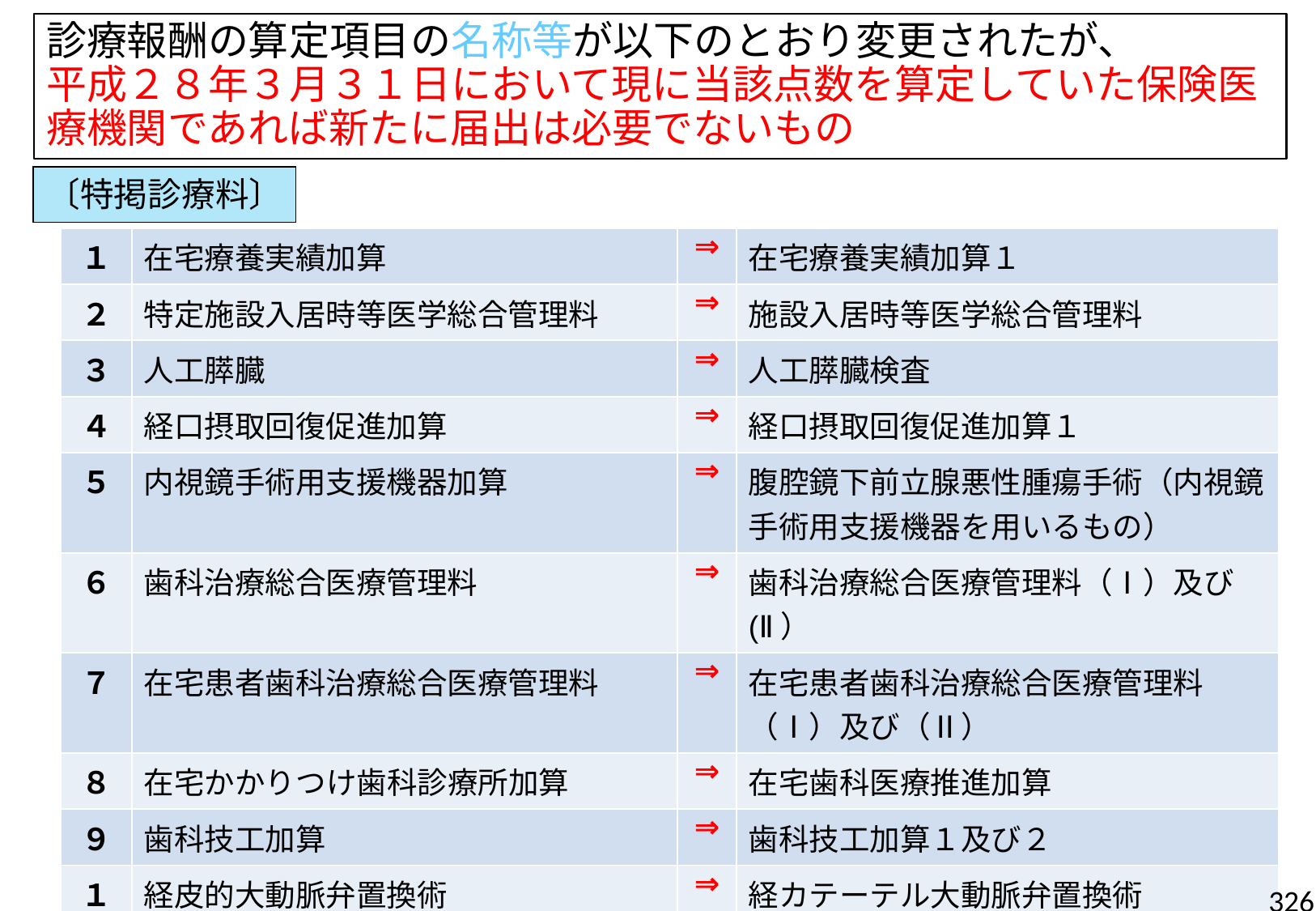

# 診療報酬の算定項目の名称等が以下のとおり変更されたが、 平成２８年３月３１日において現に当該点数を算定していた保険医療機関であれば新たに届出は必要でないもの
〔特掲診療料〕
| １ | 在宅療養実績加算 | ⇒ | 在宅療養実績加算１ |
| --- | --- | --- | --- |
| ２ | 特定施設入居時等医学総合管理料 | ⇒ | 施設入居時等医学総合管理料 |
| ３ | 人工膵臓 | ⇒ | 人工膵臓検査 |
| ４ | 経口摂取回復促進加算 | ⇒ | 経口摂取回復促進加算１ |
| ５ | 内視鏡手術用支援機器加算 | ⇒ | 腹腔鏡下前立腺悪性腫瘍手術（内視鏡手術用支援機器を用いるもの） |
| ６ | 歯科治療総合医療管理料 | ⇒ | 歯科治療総合医療管理料（Ⅰ）及び(Ⅱ） |
| ７ | 在宅患者歯科治療総合医療管理料 | ⇒ | 在宅患者歯科治療総合医療管理料（Ⅰ）及び（Ⅱ） |
| ８ | 在宅かかりつけ歯科診療所加算 | ⇒ | 在宅歯科医療推進加算 |
| ９ | 歯科技工加算 | ⇒ | 歯科技工加算１及び２ |
| １０ | 経皮的大動脈弁置換術 | ⇒ | 経カテーテル大動脈弁置換術 |
326